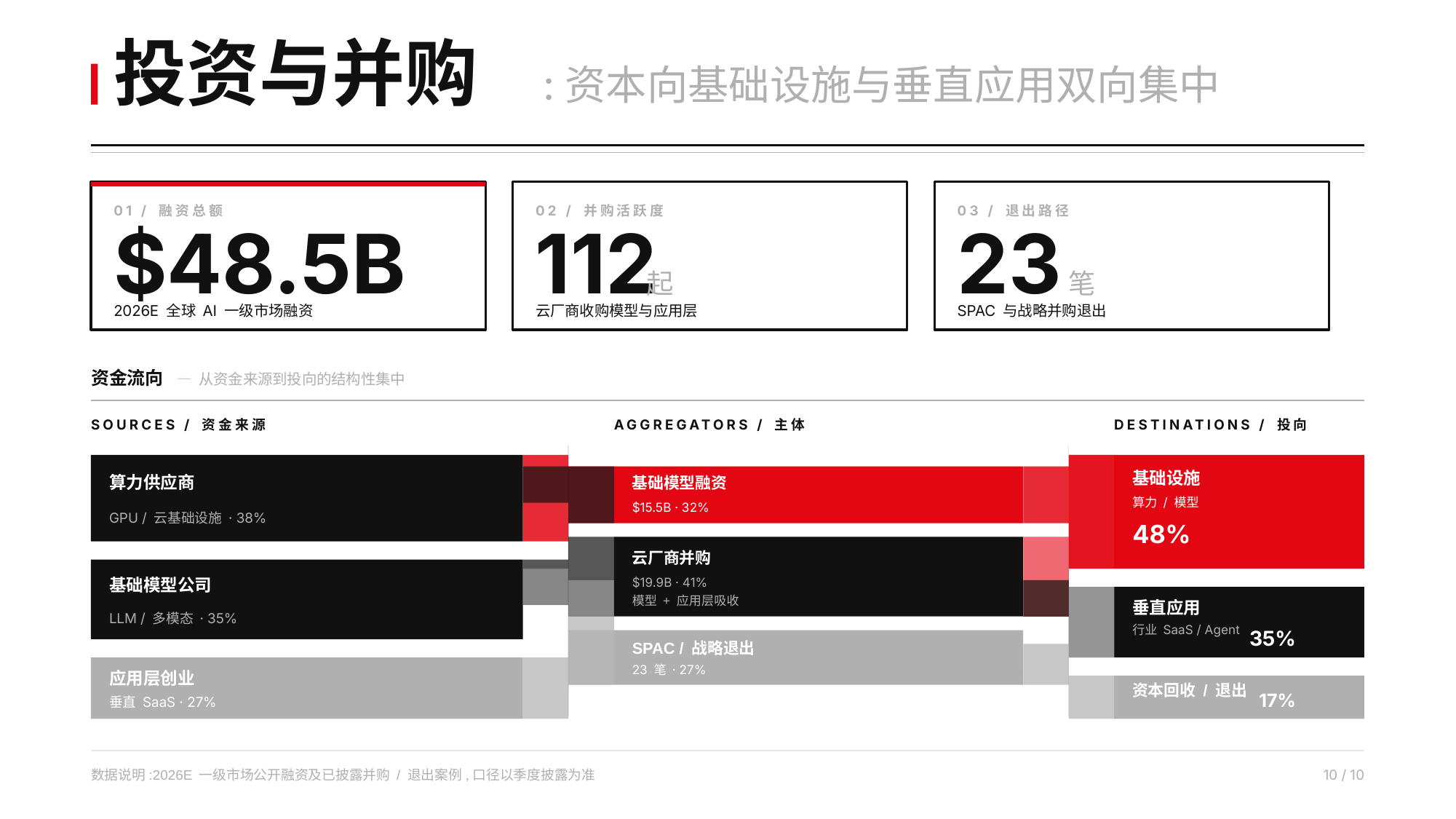

投资与并购
:资本向基础设施与垂直应用双向集中

01 / 融资总额
02 / 并购活跃度
03 / 退出路径
$48.5B
112
23
起
笔
2026E 全球 AI 一级市场融资
云厂商收购模型与应用层
SPAC 与战略并购退出
资金流向
— 从资金来源到投向的结构性集中

SOURCES / 资金来源
AGGREGATORS / 主体
DESTINATIONS / 投向

基础设施
算力供应商
基础模型融资
算力 / 模型
$15.5B · 32%
GPU / 云基础设施 · 38%
48%

云厂商并购

基础模型公司
$19.9B · 41%

模型 + 应用层吸收
垂直应用
LLM / 多模态 · 35%

行业 SaaS / Agent
35%

SPAC / 战略退出

23 笔 · 27%
应用层创业

资本回收 / 退出
17%
垂直 SaaS · 27%

数据说明:2026E 一级市场公开融资及已披露并购 / 退出案例,口径以季度披露为准
10 / 10